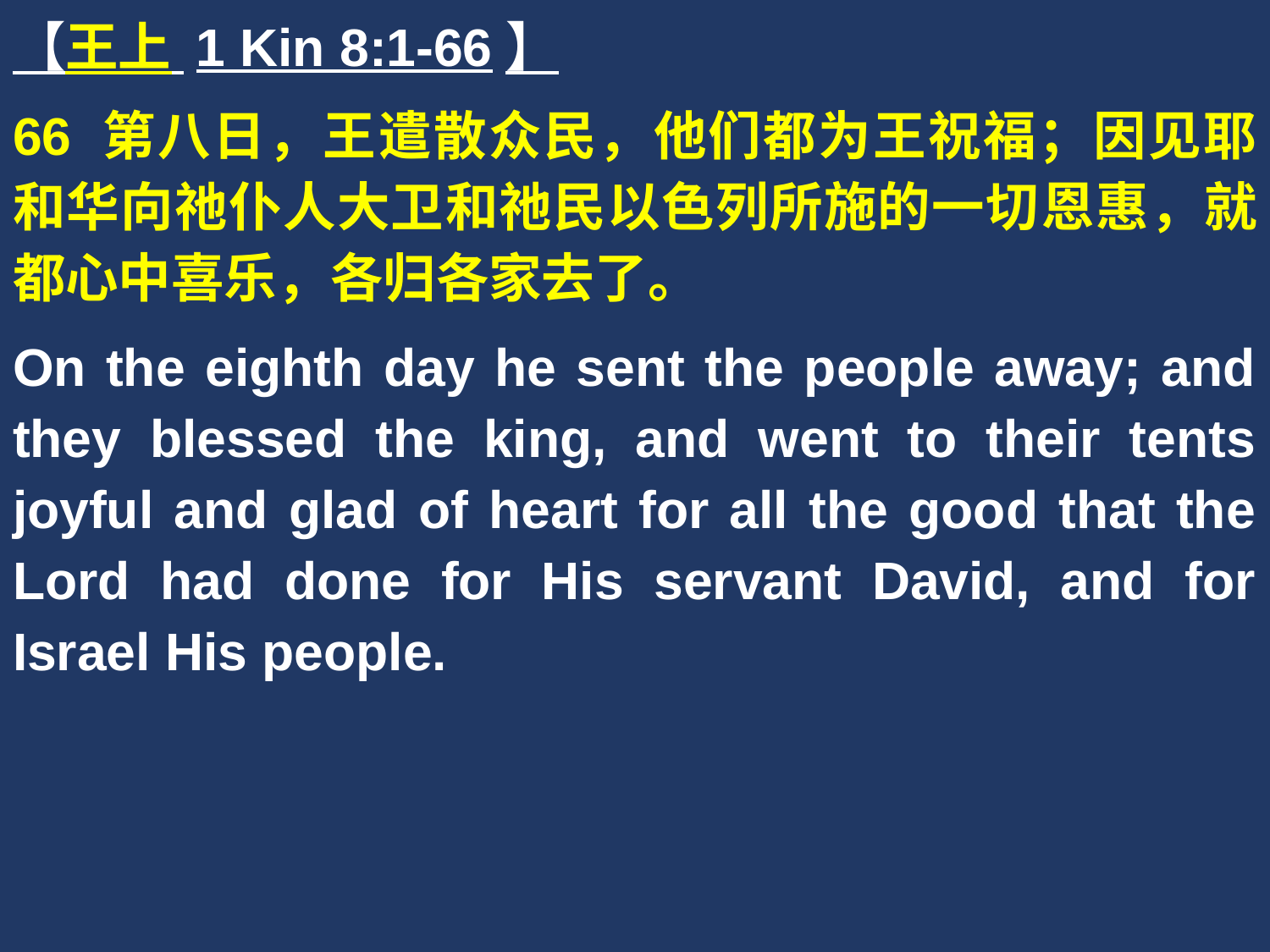

【王上 1 Kin 8:1-66】
66 第八日，王遣散众民，他们都为王祝福；因见耶和华向祂仆人大卫和祂民以色列所施的一切恩惠，就都心中喜乐，各归各家去了。
On the eighth day he sent the people away; and they blessed the king, and went to their tents joyful and glad of heart for all the good that the Lord had done for His servant David, and for Israel His people.